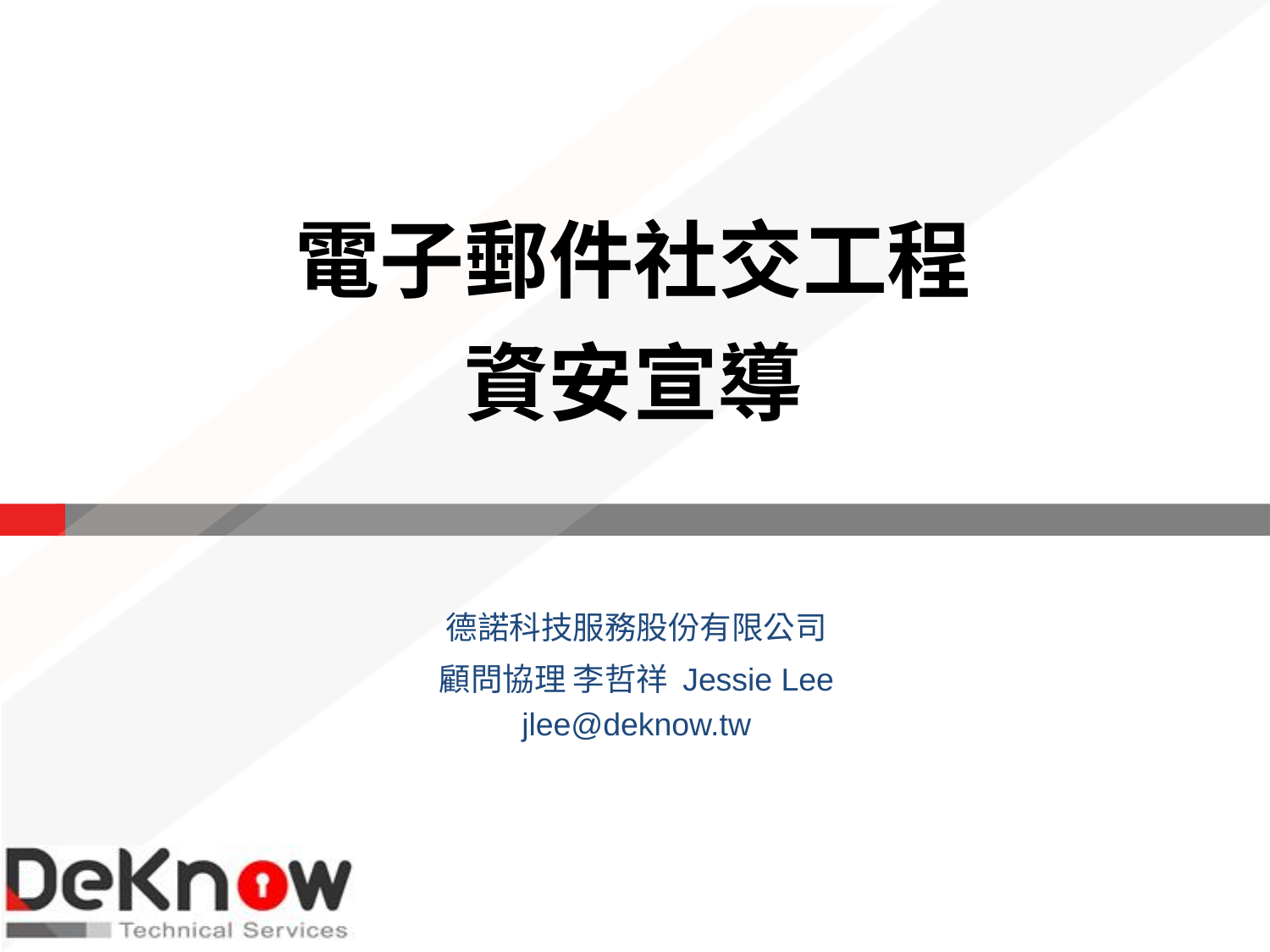

電子郵件社交工程
資安宣導
德諾科技服務股份有限公司
顧問協理 李哲祥 Jessie Lee
jlee@deknow.tw